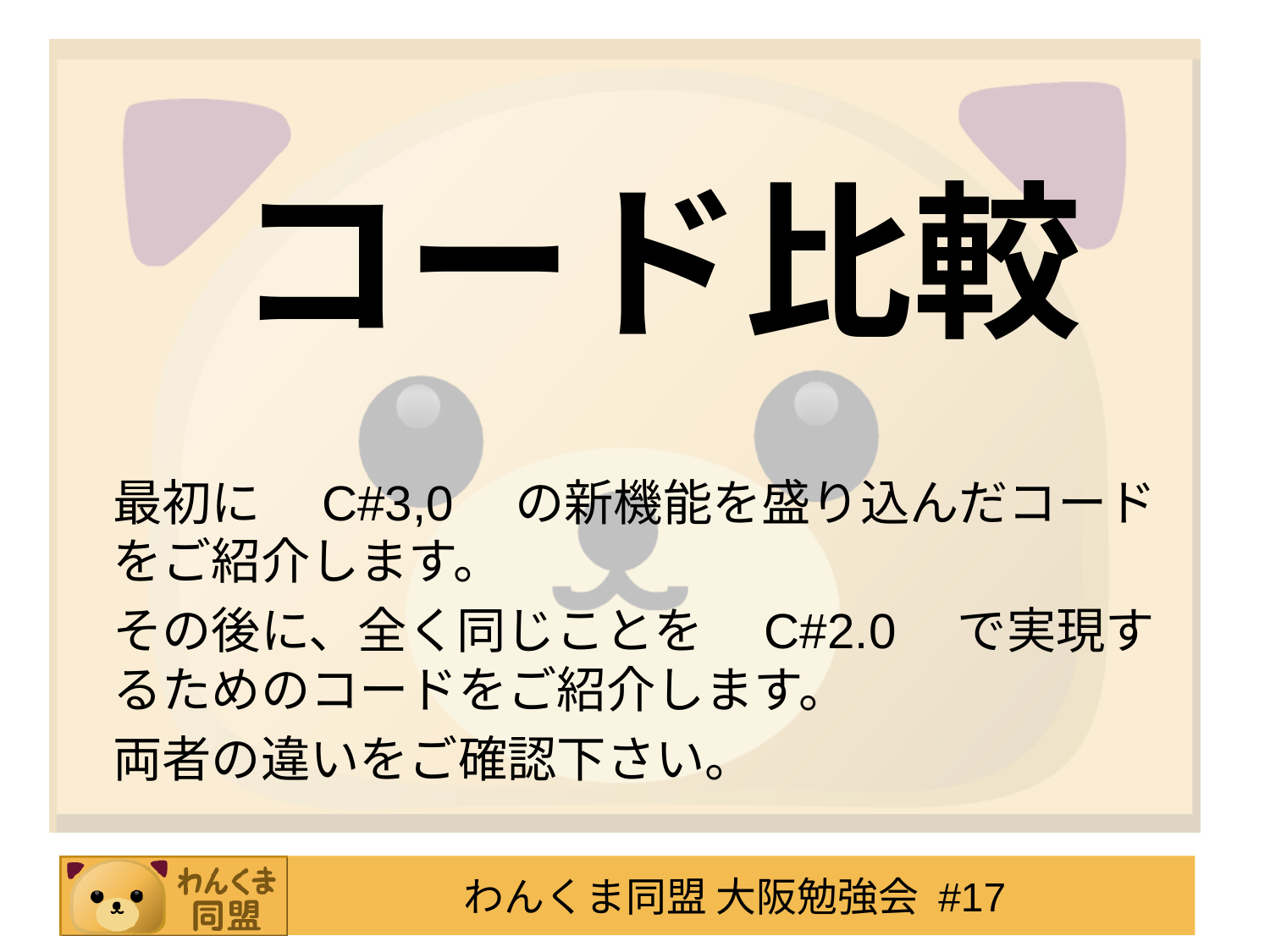

# コード比較
最初に　C#3,0　の新機能を盛り込んだコードをご紹介します。
その後に、全く同じことを　C#2.0　で実現するためのコードをご紹介します。
両者の違いをご確認下さい。